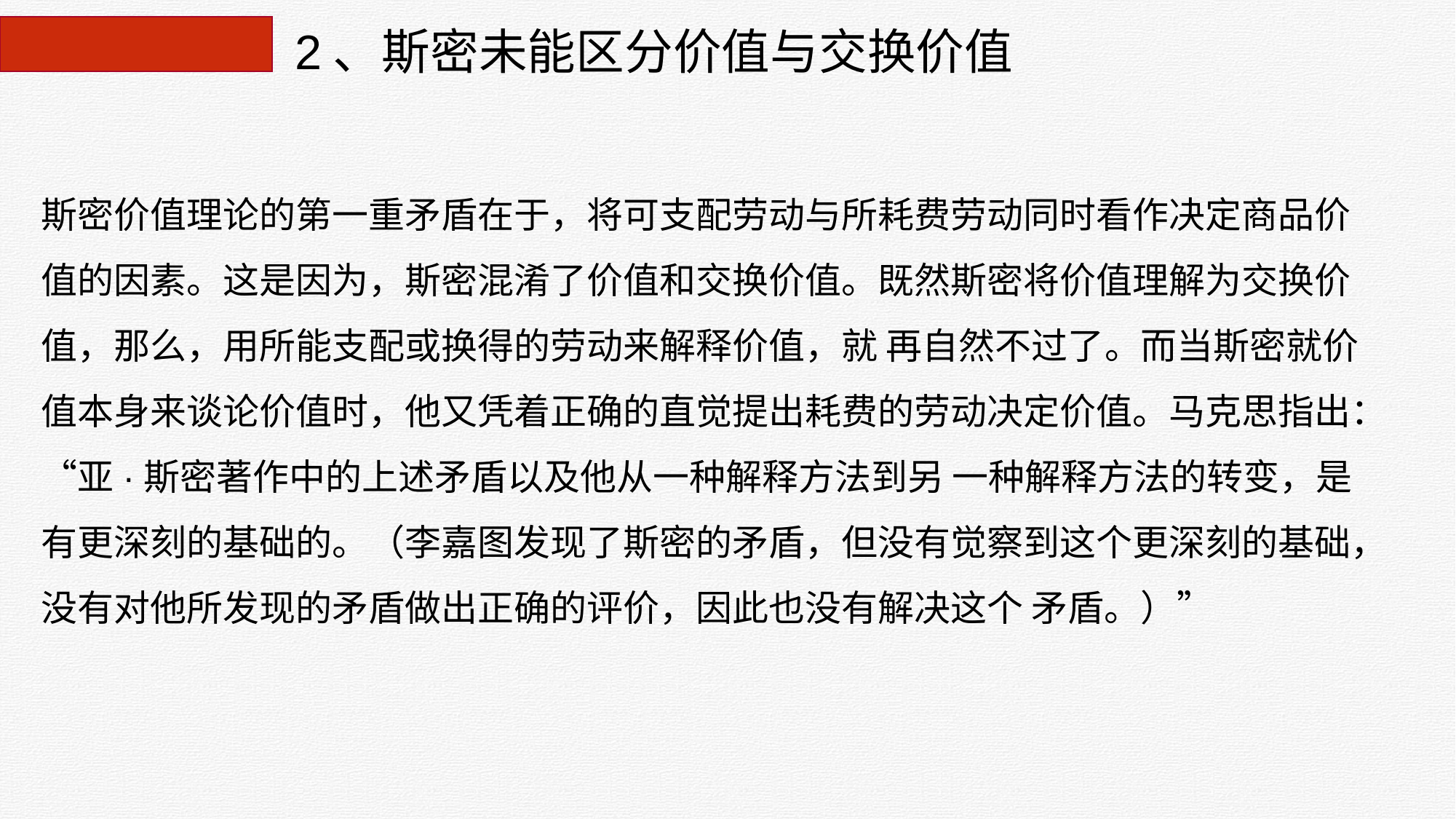

2、斯密未能区分价值与交换价值

斯密价值理论的第一重矛盾在于，将可支配劳动与所耗费劳动同时看作决定商品价值的因素。这是因为，斯密混淆了价值和交换价值。既然斯密将价值理解为交换价值，那么，用所能支配或换得的劳动来解释价值，就 再自然不过了。而当斯密就价值本身来谈论价值时，他又凭着正确的直觉提出耗费的劳动决定价值。马克思指出：“亚·斯密著作中的上述矛盾以及他从一种解释方法到另 一种解释方法的转变，是有更深刻的基础的。（李嘉图发现了斯密的矛盾，但没有觉察到这个更深刻的基础，没有对他所发现的矛盾做出正确的评价，因此也没有解决这个 矛盾。）”